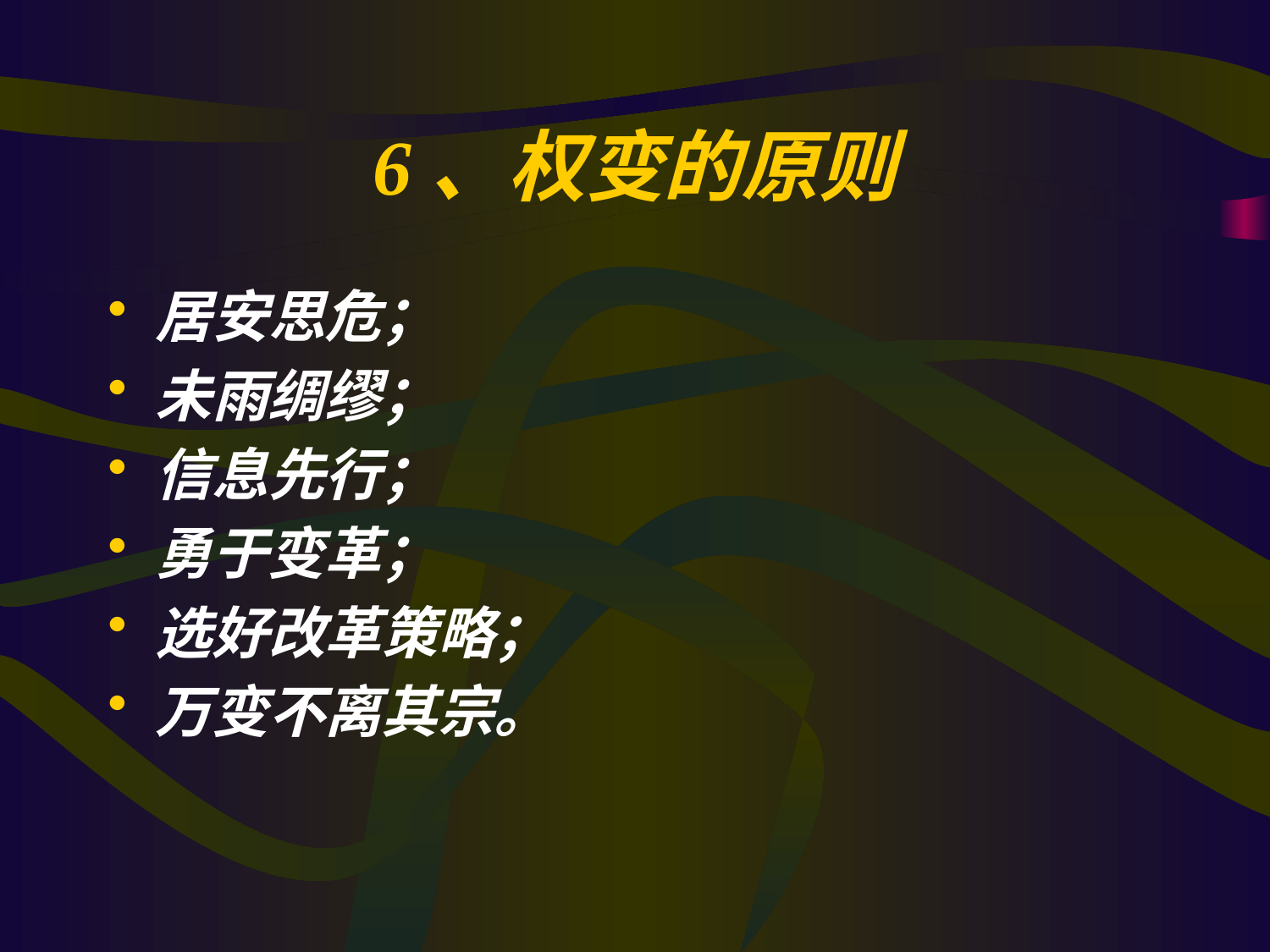

6、权变的原则
居安思危；
未雨绸缪；
信息先行；
勇于变革；
选好改革策略；
万变不离其宗。
#